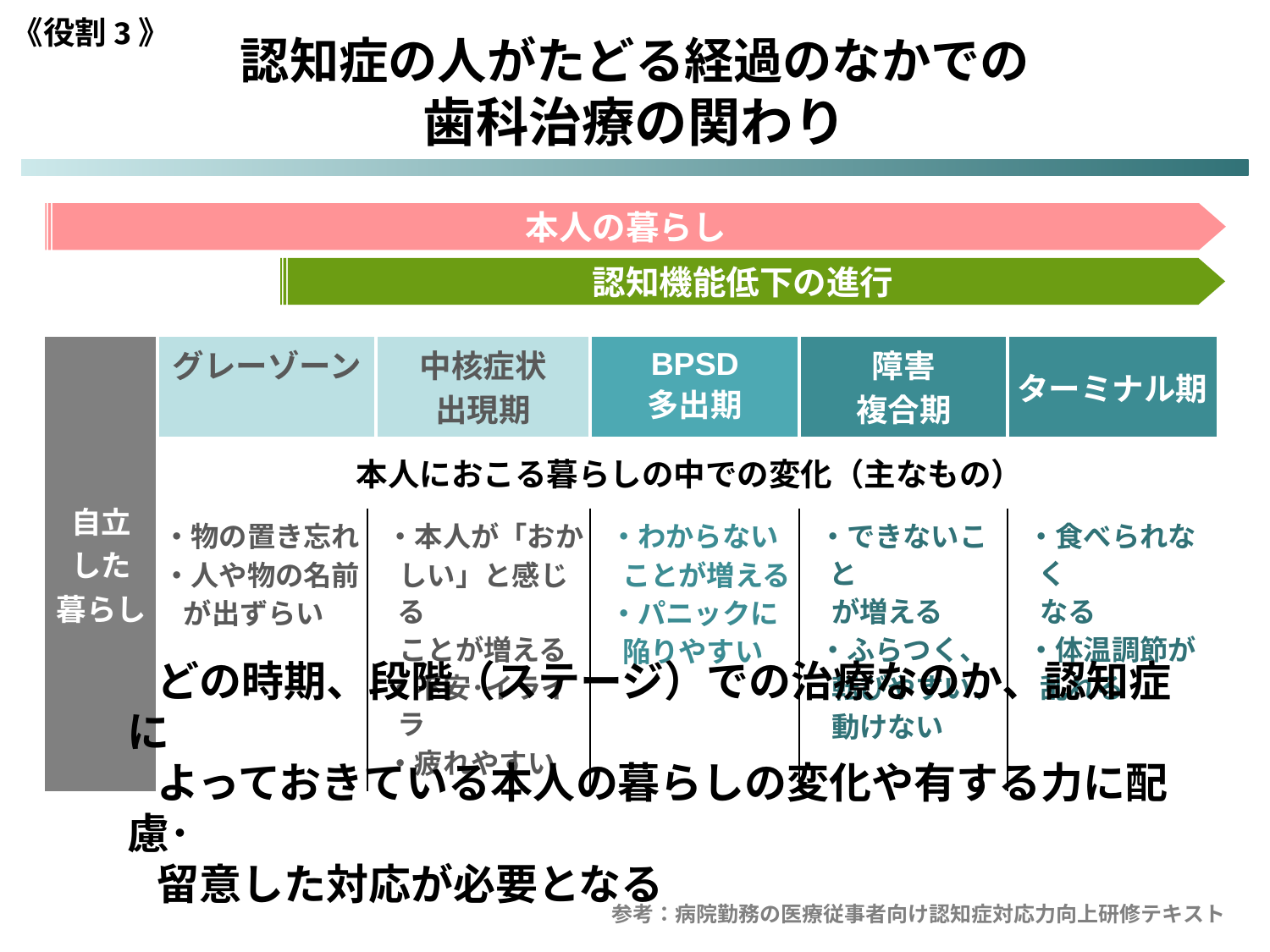

《役割3》
認知症の人がたどる経過のなかでの
歯科治療の関わり

本人の暮らし
認知機能低下の進行
| 自立 した 暮らし | グレーゾーン |  | 中核症状 出現期 | BPSD 多出期 | 障害 複合期 | ターミナル期 |
| --- | --- | --- | --- | --- | --- | --- |
|  | 本人におこる暮らしの中での変化（主なもの） |  |  |  |  |  |
|  | ・物の置き忘れ ・人や物の名前 が出ずらい | ・本人が「おか しい」と感じる ことが増える ・不安･イライラ ・疲れやすい |  | ・わからない ことが増える ・パニックに 陥りやすい | ・できないこと が増える ・ふらつく、 転びやすい、 動けない | ・食べられなく なる ・体温調節が 乱れる |
  どの時期、段階（ステージ）での治療なのか、認知症に
  よっておきている本人の暮らしの変化や有する力に配慮･
  留意した対応が必要となる
参考：病院勤務の医療従事者向け認知症対応力向上研修テキスト